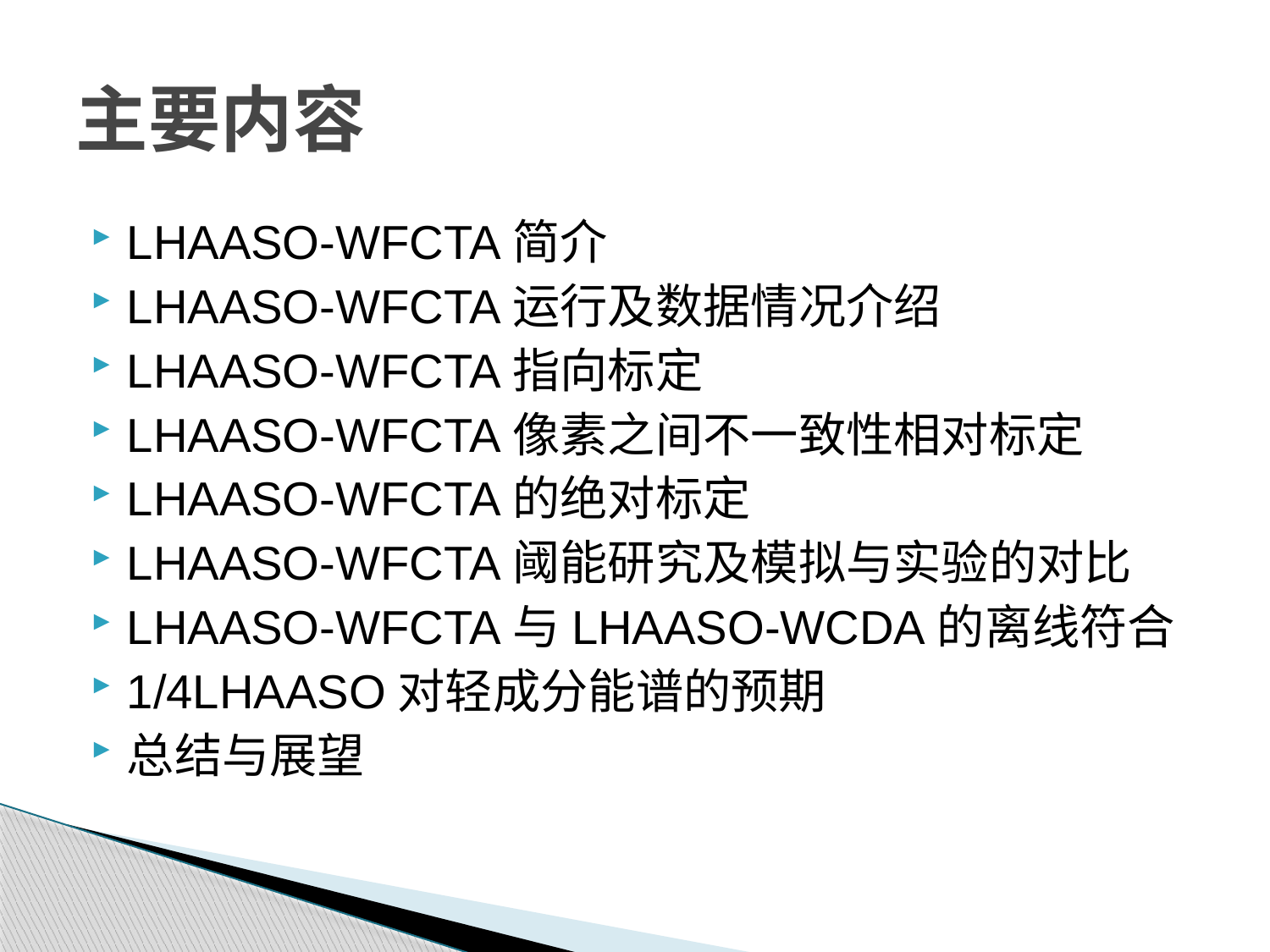

# 主要内容
LHAASO-WFCTA简介
LHAASO-WFCTA运行及数据情况介绍
LHAASO-WFCTA指向标定
LHAASO-WFCTA像素之间不一致性相对标定
LHAASO-WFCTA的绝对标定
LHAASO-WFCTA阈能研究及模拟与实验的对比
LHAASO-WFCTA与LHAASO-WCDA的离线符合
1/4LHAASO对轻成分能谱的预期
总结与展望